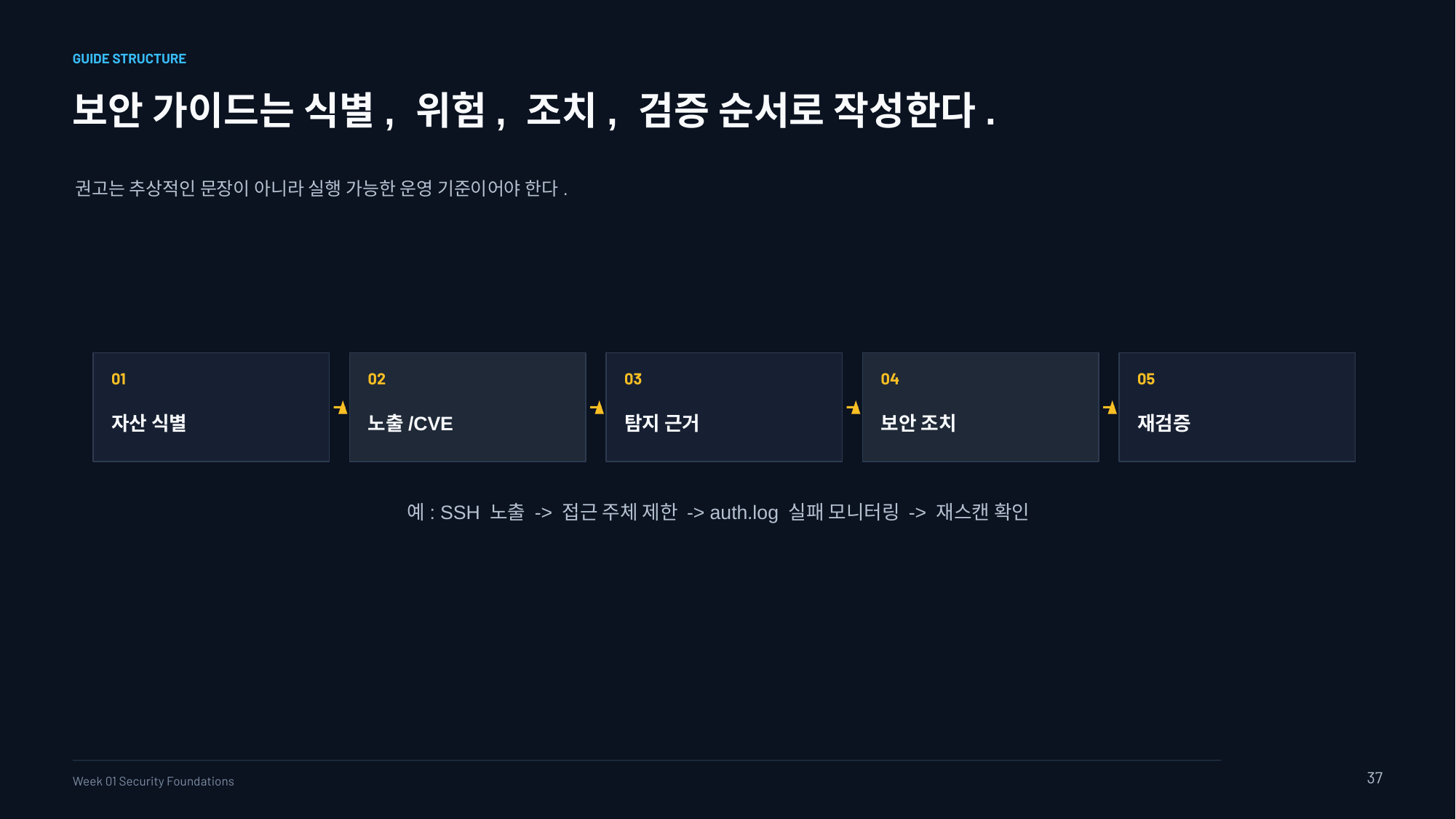

GUIDE STRUCTURE
보안 가이드는 식별, 위험, 조치, 검증 순서로 작성한다.
권고는 추상적인 문장이 아니라 실행 가능한 운영 기준이어야 한다.

01
02
03
04
05

자산 식별
노출/CVE
탐지 근거
보안 조치
재검증

예: SSH 노출 -> 접근 주체 제한 -> auth.log 실패 모니터링 -> 재스캔 확인

37
Week 01 Security Foundations